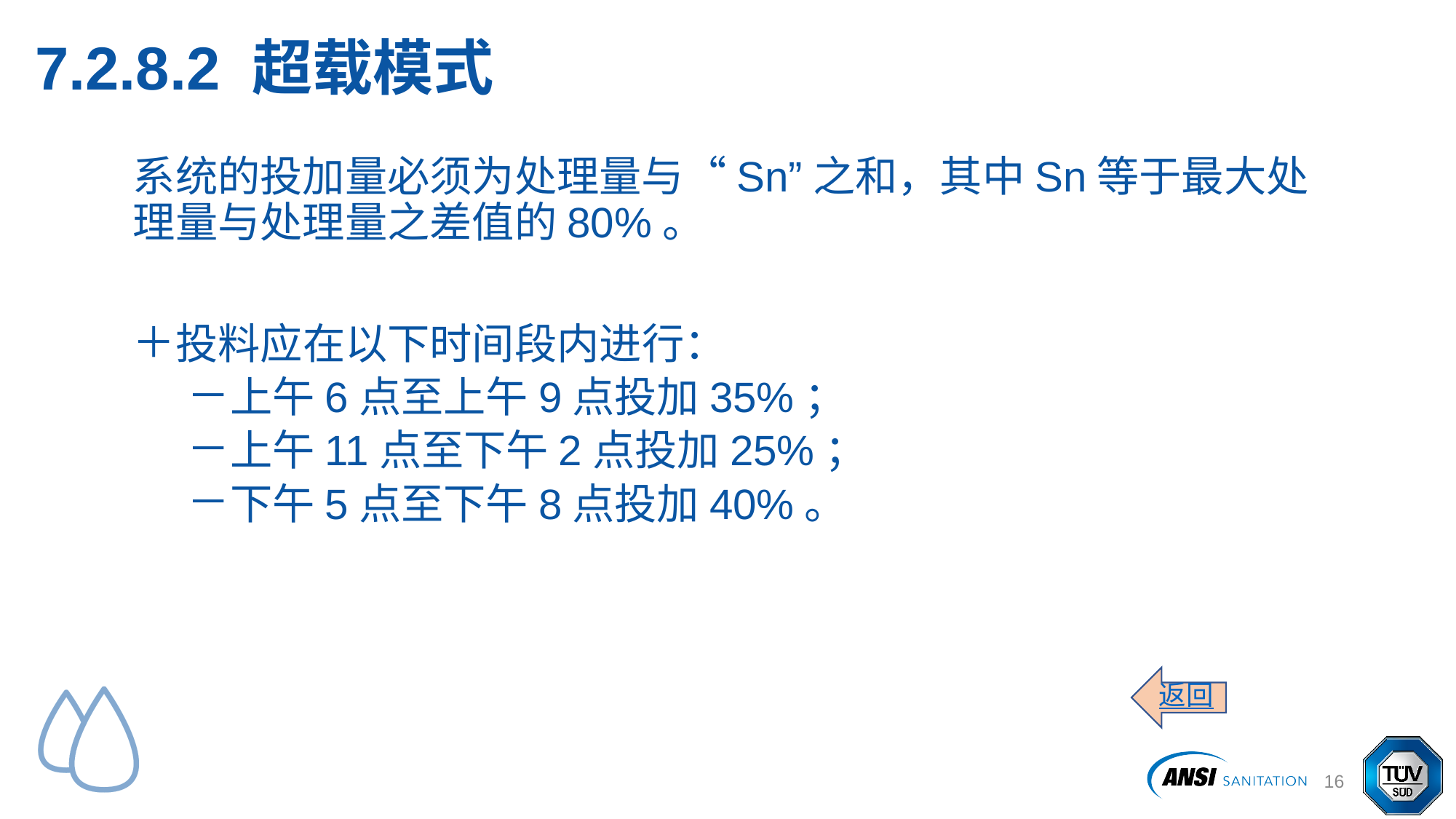

# 7.2.8.2 超载模式
系统的投加量必须为处理量与“Sn”之和，其中Sn等于最大处理量与处理量之差值的80%。

投料应在以下时间段内进行：
上午6点至上午9点投加35%；
上午11点至下午2点投加25%；
下午5点至下午8点投加40%。
返回
16